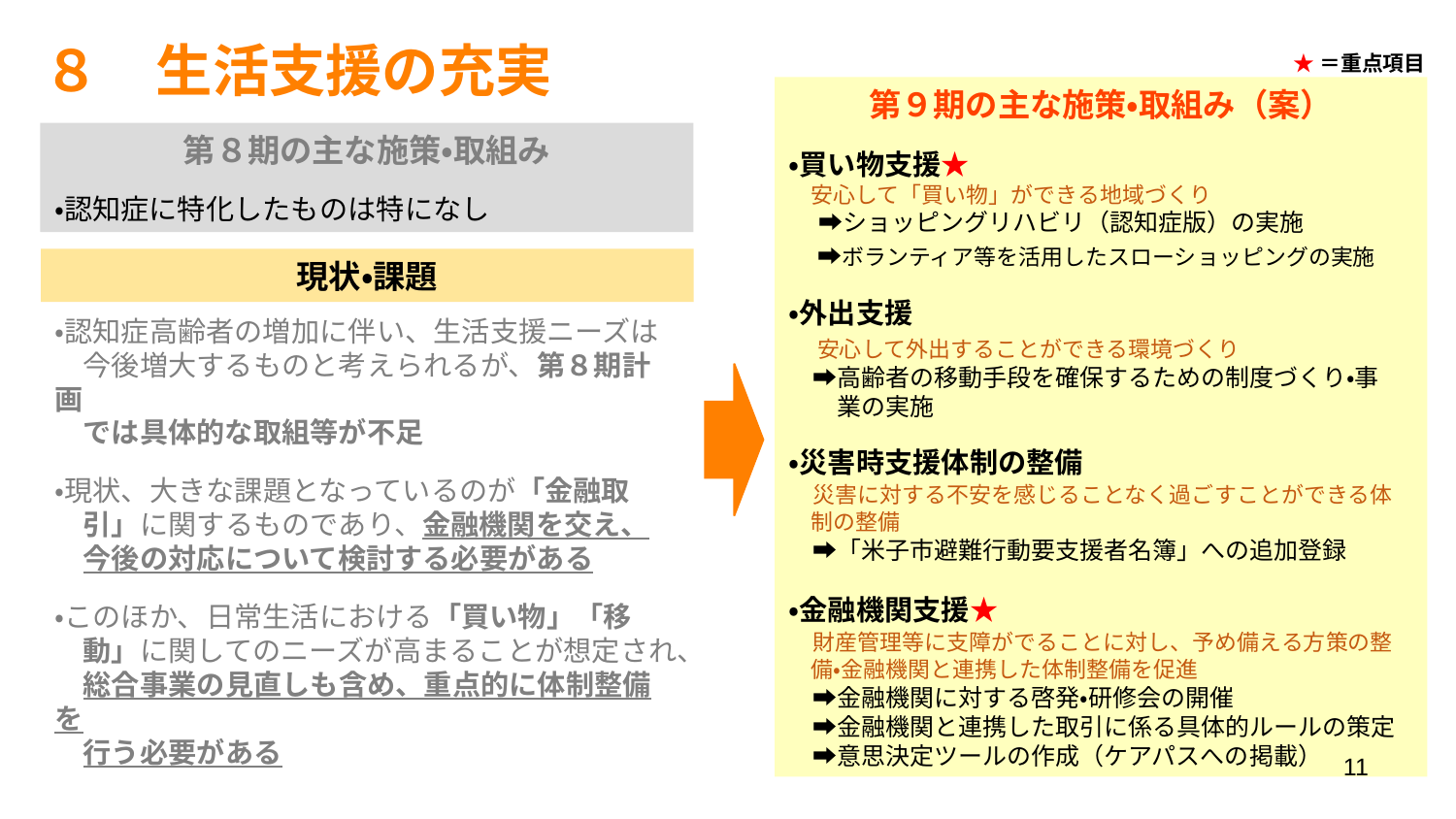

８　生活支援の充実
★＝重点項目
第９期の主な施策・取組み（案）

・買い物支援★
　安心して「買い物」ができる地域づくり
　 ➡ショッピングリハビリ（認知症版）の実施
　➡ボランティア等を活用したスローショッピングの実施

・外出支援
　安心して外出することができる環境づくり
　➡高齢者の移動手段を確保するための制度づくり・事
　　業の実施

・災害時支援体制の整備
　災害に対する不安を感じることなく過ごすことができる体
　制の整備
　➡「米子市避難行動要支援者名簿」への追加登録

・金融機関支援★
　財産管理等に支障がでることに対し、予め備える方策の整
　備・金融機関と連携した体制整備を促進
　➡金融機関に対する啓発・研修会の開催
　➡金融機関と連携した取引に係る具体的ルールの策定
　➡意思決定ツールの作成（ケアパスへの掲載）
第８期の主な施策・取組み

・認知症に特化したものは特になし
現状・課題
・認知症高齢者の増加に伴い、生活支援ニーズは
　今後増大するものと考えられるが、第８期計画
　では具体的な取組等が不足

・現状、大きな課題となっているのが「金融取
　引」に関するものであり、金融機関を交え、
　今後の対応について検討する必要がある

・このほか、日常生活における「買い物」「移
　動」に関してのニーズが高まることが想定され、
　総合事業の見直しも含め、重点的に体制整備を
　行う必要がある

11